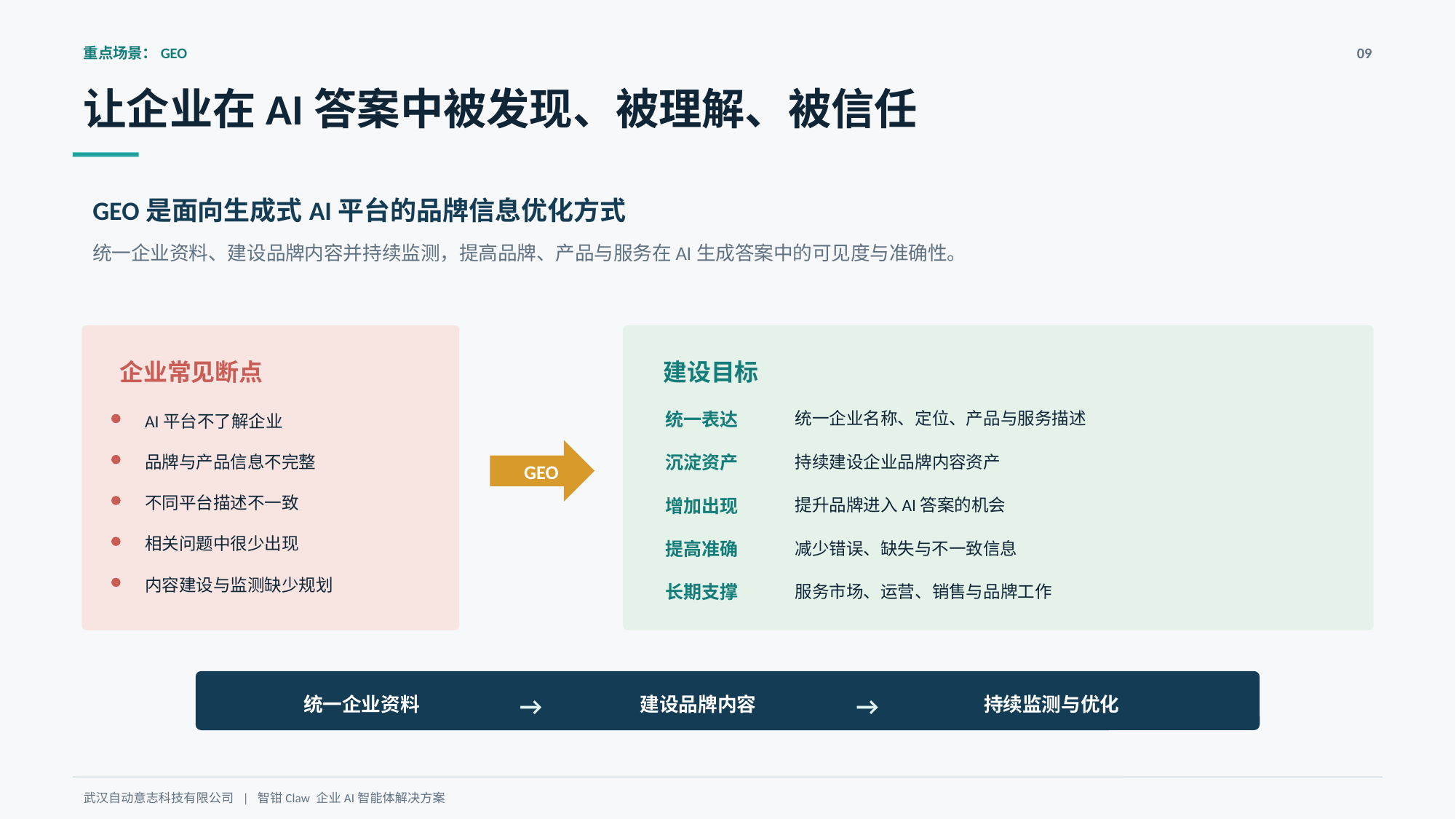

重点场景：GEO
09
让企业在AI答案中被发现、被理解、被信任

GEO是面向生成式AI平台的品牌信息优化方式
统一企业资料、建设品牌内容并持续监测，提高品牌、产品与服务在AI生成答案中的可见度与准确性。

企业常见断点
建设目标
统一表达
统一企业名称、定位、产品与服务描述
AI平台不了解企业

品牌与产品信息不完整
沉淀资产
持续建设企业品牌内容资产

GEO
不同平台描述不一致
增加出现
提升品牌进入AI答案的机会

相关问题中很少出现
提高准确
减少错误、缺失与不一致信息

内容建设与监测缺少规划
长期支撑
服务市场、运营、销售与品牌工作

→
→
统一企业资料
建设品牌内容
持续监测与优化

武汉自动意志科技有限公司  |  智钳Claw 企业AI智能体解决方案